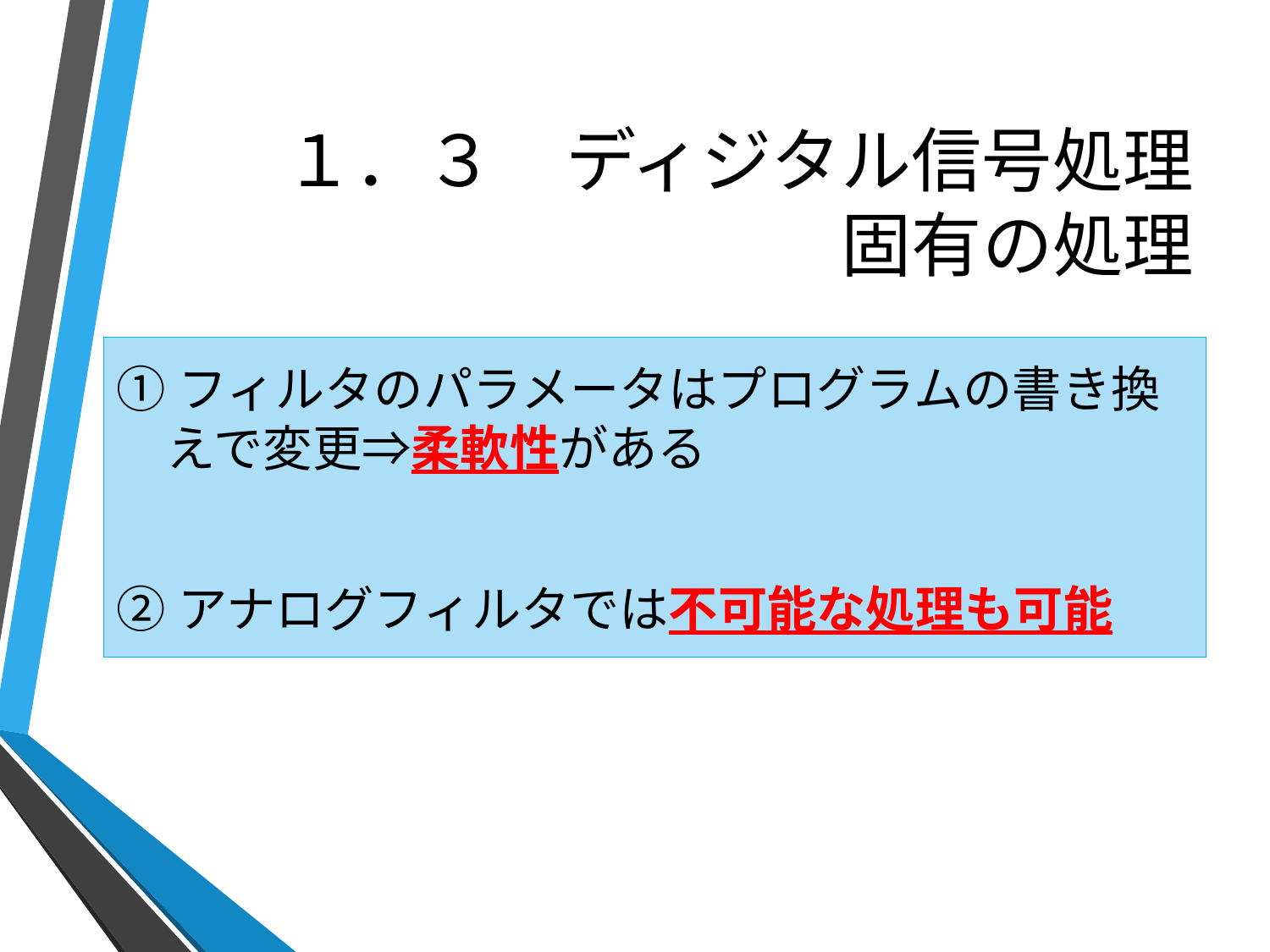

# １．３　ディジタル信号処理 固有の処理
①フィルタのパラメータはプログラムの書き換えで変更⇒柔軟性がある

②アナログフィルタでは不可能な処理も可能